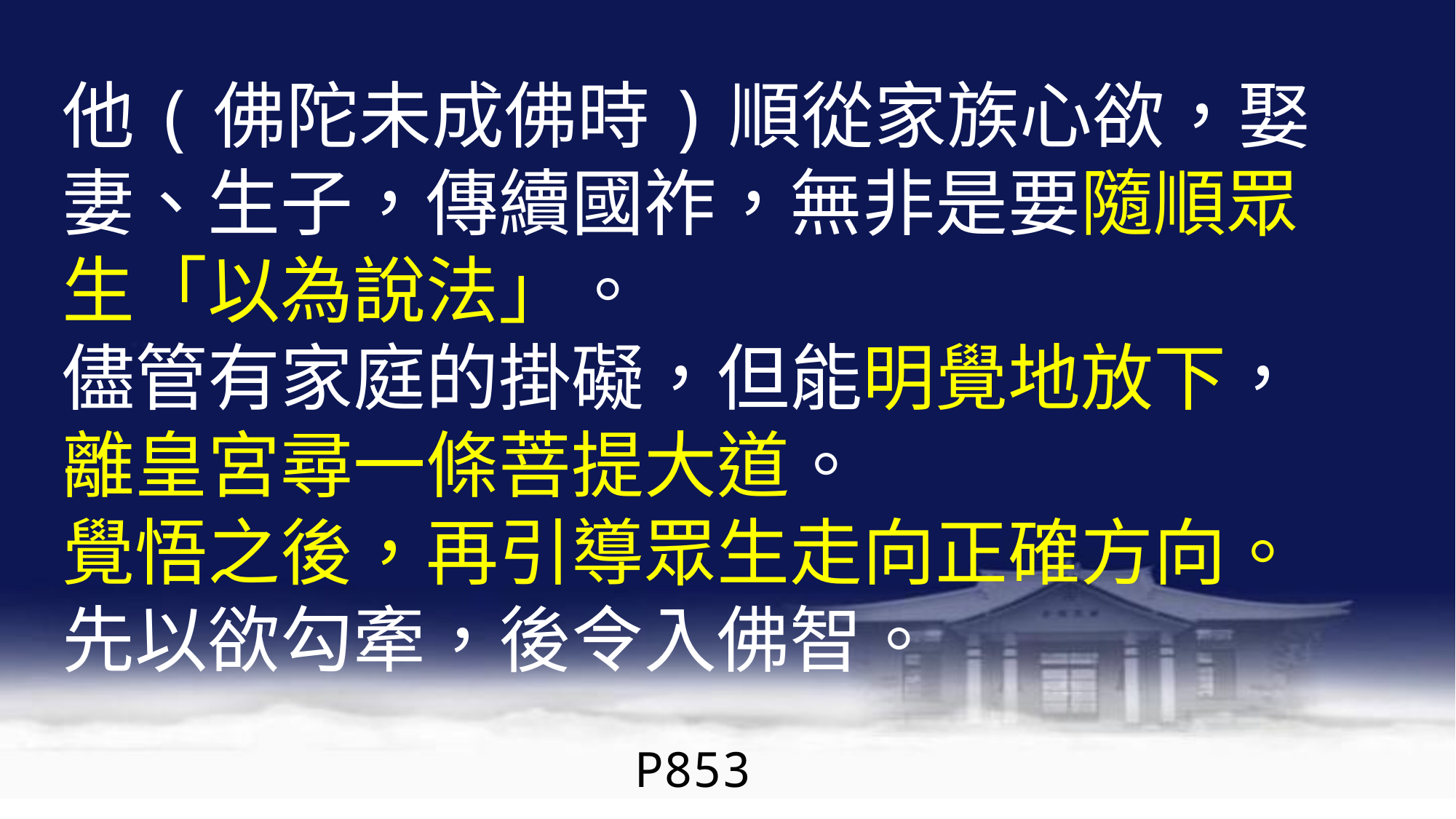

他(佛陀未成佛時)順從家族心欲，娶妻、生子，傳續國祚，無非是要隨順眾生「以為說法」。
儘管有家庭的掛礙，但能明覺地放下，離皇宮尋一條菩提大道。
覺悟之後，再引導眾生走向正確方向。
先以欲勾牽，後令入佛智。

P853